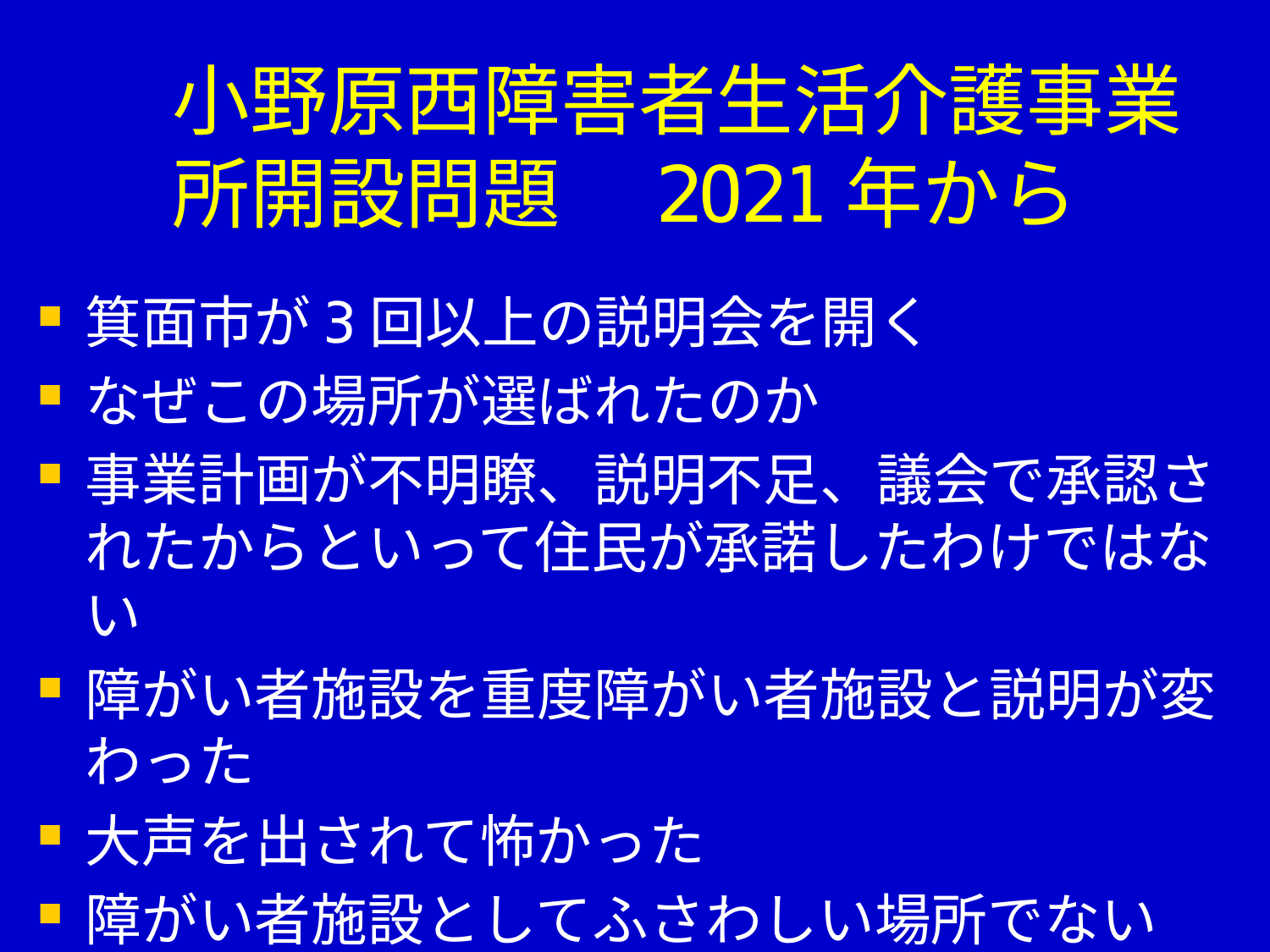

# 小野原西障害者生活介護事業所開設問題　2021年から
箕面市が3回以上の説明会を開く
なぜこの場所が選ばれたのか
事業計画が不明瞭、説明不足、議会で承認されたからといって住民が承諾したわけではない
障がい者施設を重度障がい者施設と説明が変わった
大声を出されて怖かった
障がい者施設としてふさわしい場所でない